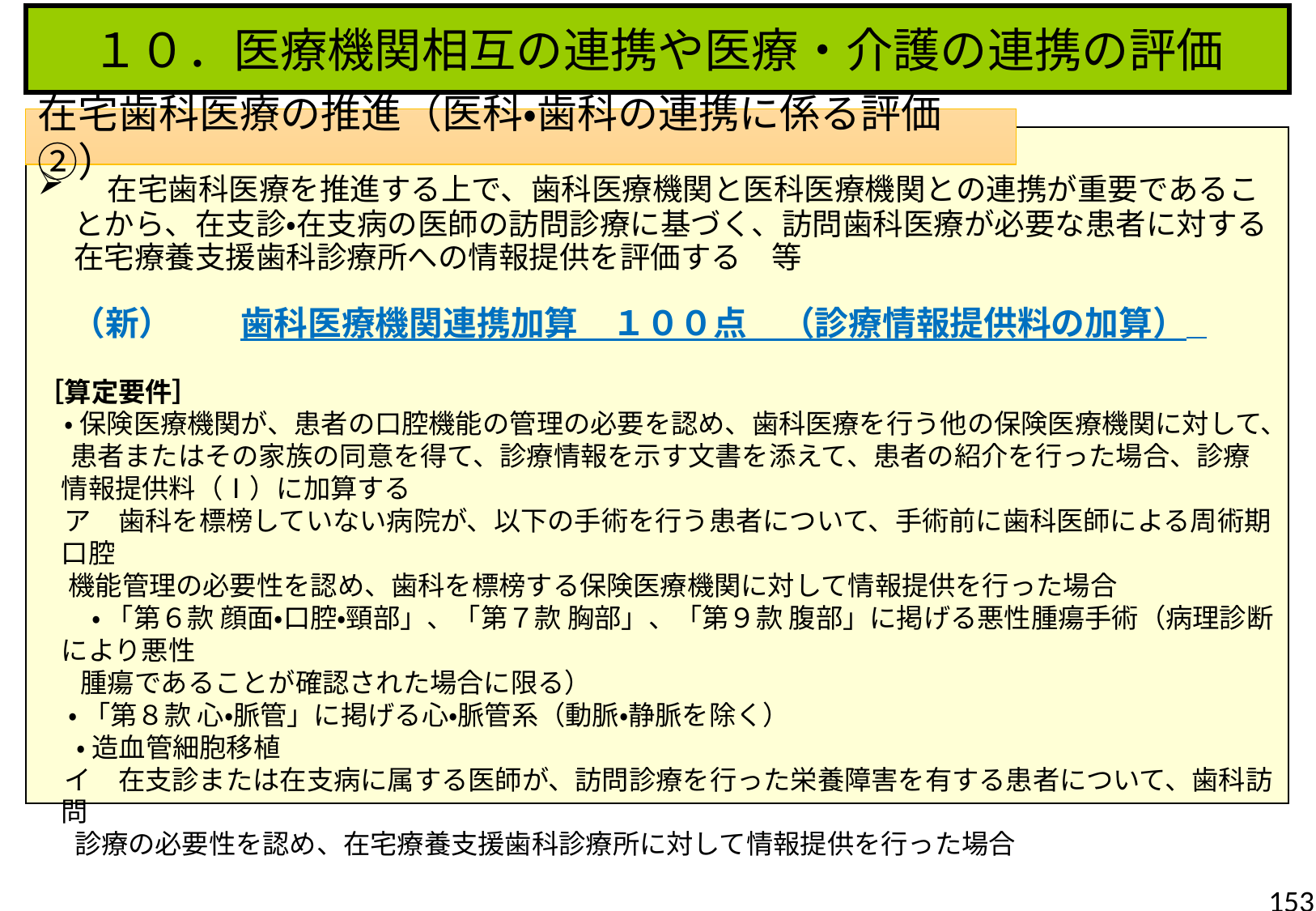

１０．医療機関相互の連携や医療・介護の連携の評価
在宅歯科医療の推進（医科・歯科の連携に係る評価②）

　在宅歯科医療を推進する上で、歯科医療機関と医科医療機関との連携が重要であることから、在支診・在支病の医師の訪問診療に基づく、訪問歯科医療が必要な患者に対する在宅療養支援歯科診療所への情報提供を評価する　等

　（新）　　歯科医療機関連携加算　１００点　（診療情報提供料の加算）

［算定要件］
　・ 保険医療機関が、患者の口腔機能の管理の必要を認め、歯科医療を行う他の保険医療機関に対して、
　 患者またはその家族の同意を得て、診療情報を示す文書を添えて、患者の紹介を行った場合、診療情報提供料（Ⅰ）に加算する
　ア　歯科を標榜していない病院が、以下の手術を行う患者について、手術前に歯科医師による周術期口腔
    機能管理の必要性を認め、歯科を標榜する保険医療機関に対して情報提供を行った場合
　　・ 「第６款 顔面・口腔・頸部」、「第７款 胸部」、「第９款 腹部」に掲げる悪性腫瘍手術（病理診断により悪性
      腫瘍であることが確認された場合に限る）
    ・ 「第８款 心・脈管」に掲げる心・脈管系（動脈・静脈を除く）
　  ・ 造血管細胞移植
　イ　在支診または在支病に属する医師が、訪問診療を行った栄養障害を有する患者について、歯科訪問
     診療の必要性を認め、在宅療養支援歯科診療所に対して情報提供を行った場合

153